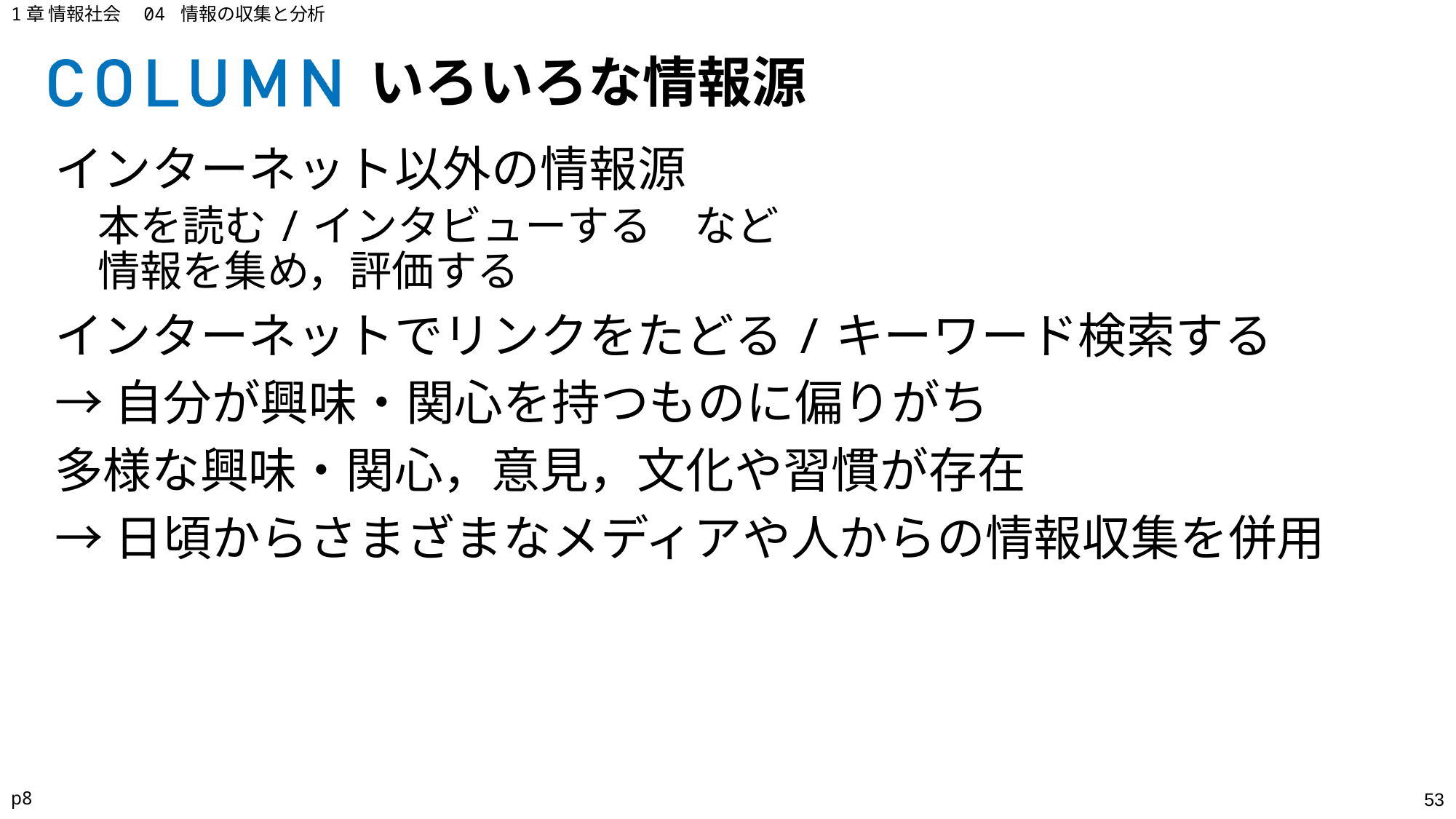

1章 情報社会　04 情報の収集と分析

いろいろな情報源
インターネット以外の情報源
本を読む/インタビューする　など
情報を集め，評価する
インターネットでリンクをたどる/キーワード検索する
→自分が興味・関心を持つものに偏りがち
多様な興味・関心，意見，文化や習慣が存在
→日頃からさまざまなメディアや人からの情報収集を併用
p8
53